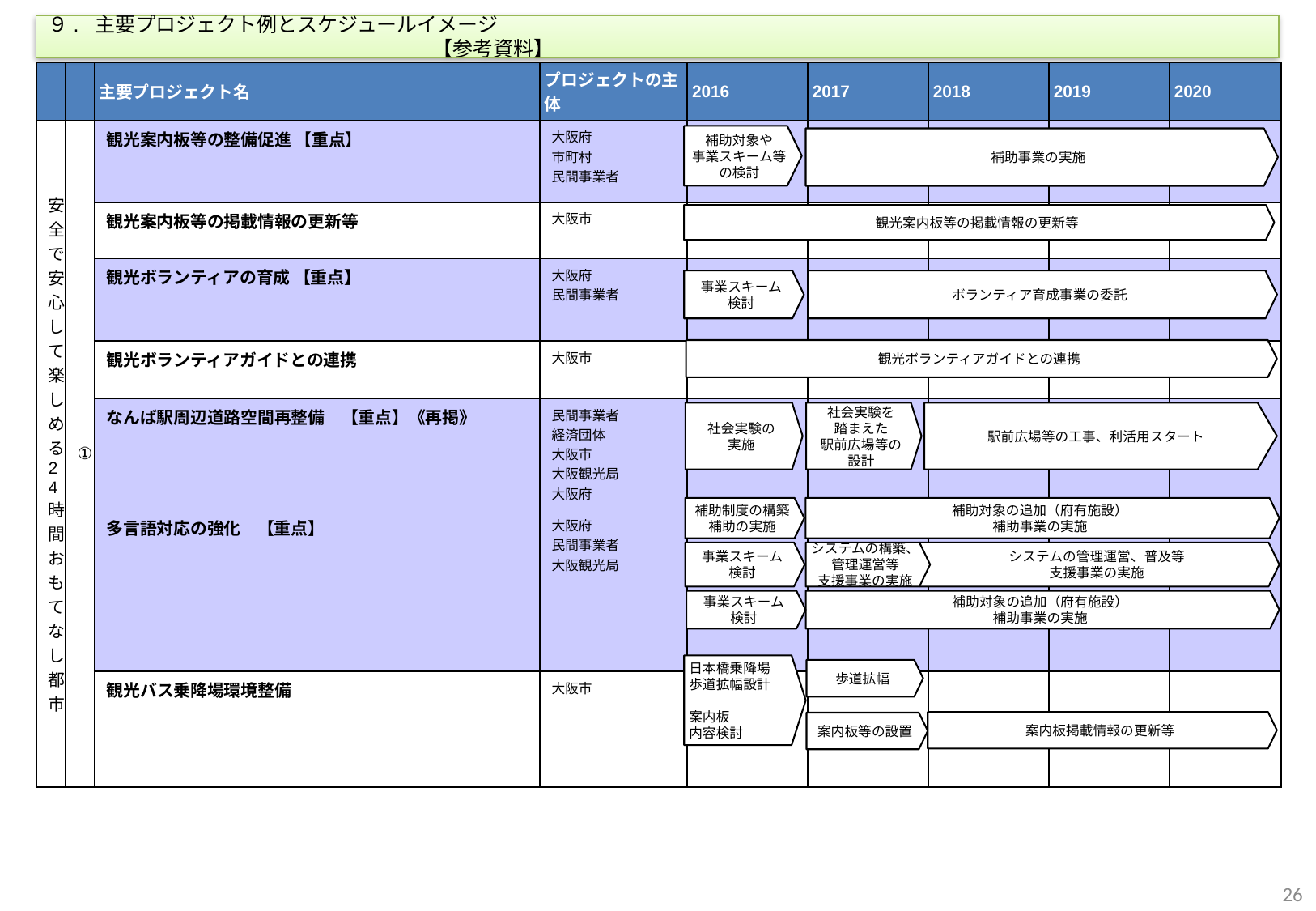

９.  主要プロジェクト例とスケジュールイメージ　　　　　　　　　　　　　　　　　　　　　　　　　　　　　　　　　　　　　　　　　　　　　　　　　　　　　　　　【参考資料】
|  |  | 主要プロジェクト名 | プロジェクトの主体 | 2016 | 2017 | 2018 | 2019 | 2020 |
| --- | --- | --- | --- | --- | --- | --- | --- | --- |
| 安全で安心して楽しめる24時間おもてなし都市 | ① | 観光案内板等の整備促進 【重点】 | 大阪府 市町村 民間事業者 |  |  |  |  |  |
|  |  | 観光案内板等の掲載情報の更新等 | 大阪市 |  |  |  |  |  |
|  |  | 観光ボランティアの育成 【重点】 | 大阪府 民間事業者 |  |  |  |  |  |
|  |  | 観光ボランティアガイドとの連携 | 大阪市 |  |  |  |  |  |
|  |  | なんば駅周辺道路空間再整備　【重点】《再掲》 | 民間事業者 経済団体 大阪市 大阪観光局 大阪府 |  |  |  |  |  |
|  |  | 多言語対応の強化　【重点】 | 大阪府 民間事業者 大阪観光局 |  |  |  |  |  |
|  |  | 観光バス乗降場環境整備 | 大阪市 |  |  |  |  |  |
補助対象や
事業スキーム等
の検討
補助事業の実施
観光案内板等の掲載情報の更新等
事業スキーム
検討
ボランティア育成事業の委託
観光ボランティアガイドとの連携
社会実験の
実施
社会実験を
踏まえた
駅前広場等の設計
駅前広場等の工事、利活用スタート
補助対象の追加（府有施設）
補助事業の実施
補助制度の構築
補助の実施
事業スキーム
検討
システムの構築、
管理運営等
支援事業の実施
システムの管理運営、普及等
支援事業の実施
事業スキーム
検討
補助対象の追加（府有施設）
補助事業の実施
日本橋乗降場
歩道拡幅設計

案内板
内容検討
歩道拡幅
案内板掲載情報の更新等
案内板等の設置
26